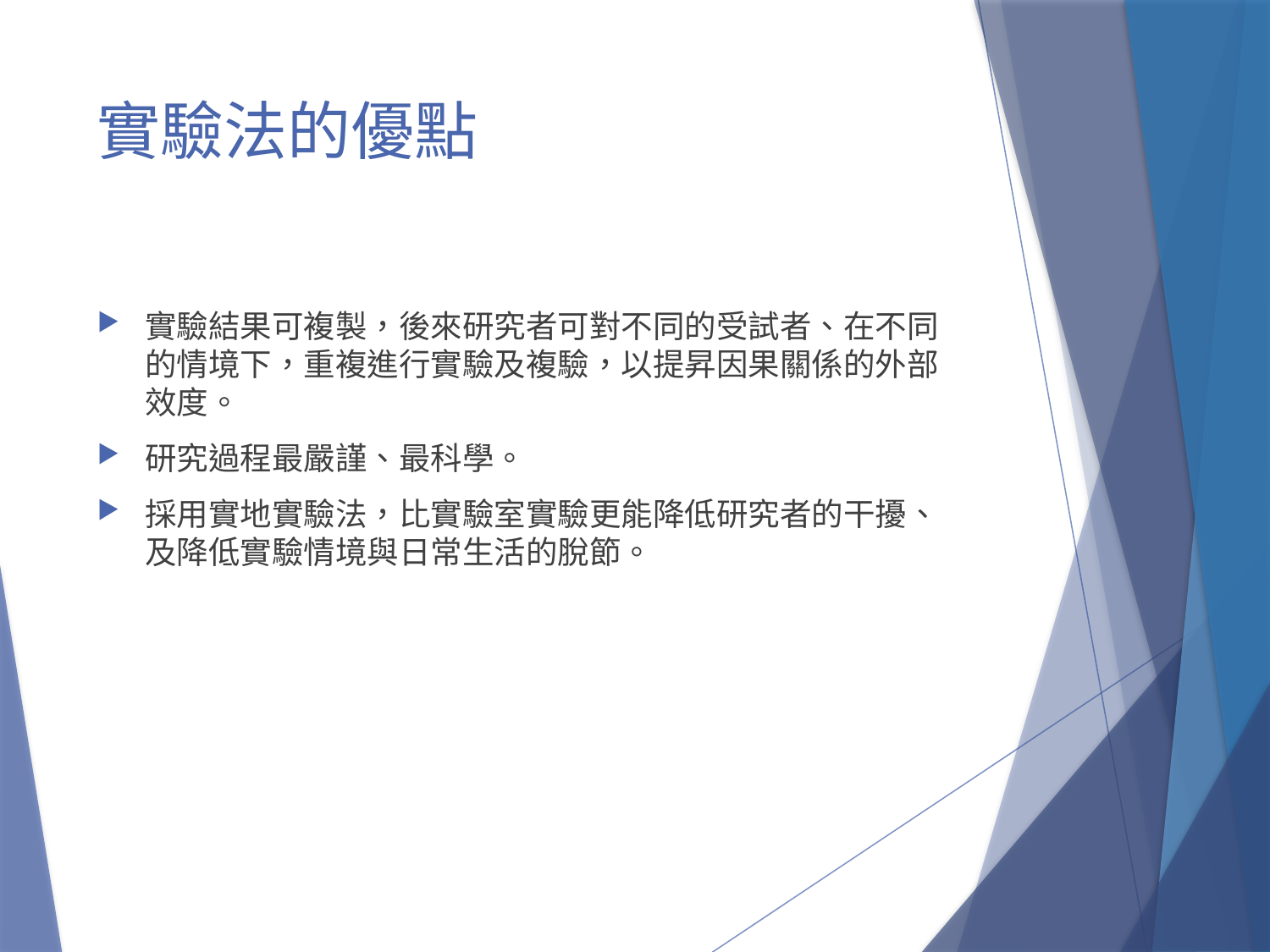

# 實驗法的優點
實驗結果可複製，後來研究者可對不同的受試者、在不同的情境下，重複進行實驗及複驗，以提昇因果關係的外部效度。
研究過程最嚴謹、最科學。
採用實地實驗法，比實驗室實驗更能降低研究者的干擾、及降低實驗情境與日常生活的脫節。